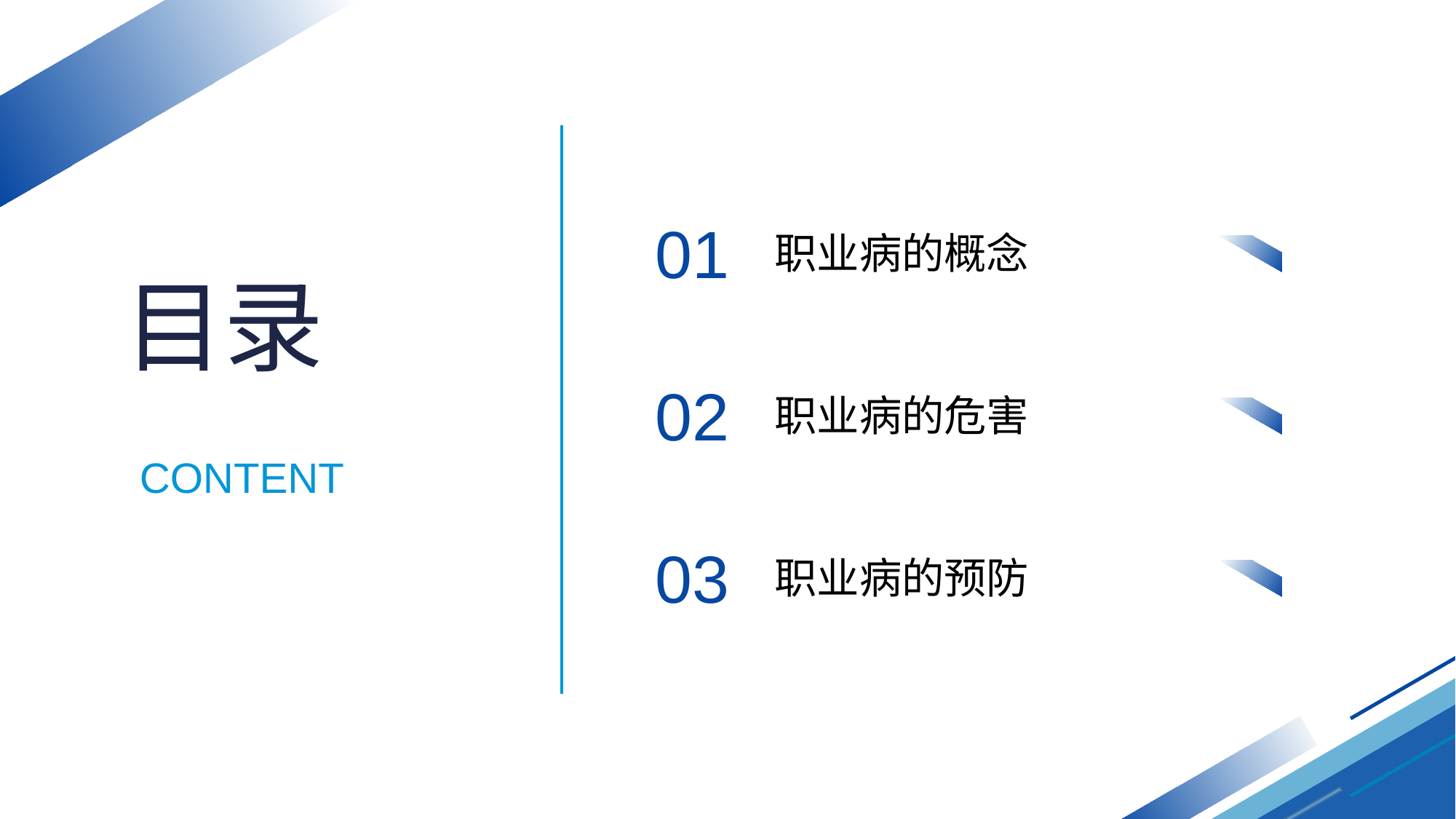

01
职业病的概念

02
职业病的危害

03
职业病的预防

目录
 CONTENT